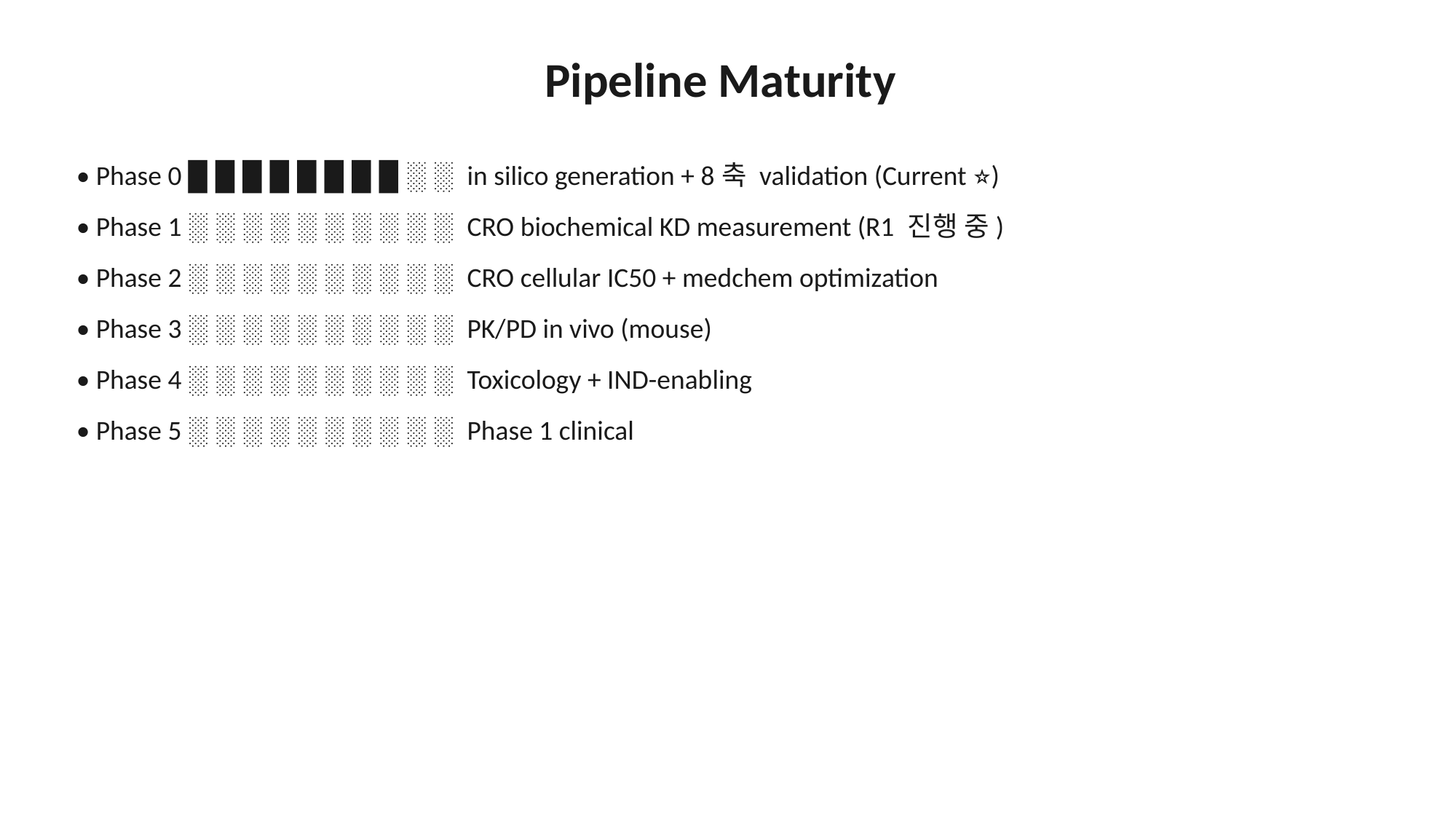

Pipeline Maturity
• Phase 0 ████████░░ in silico generation + 8축 validation (Current ⭐)
• Phase 1 ░░░░░░░░░░ CRO biochemical KD measurement (R1 진행 중)
• Phase 2 ░░░░░░░░░░ CRO cellular IC50 + medchem optimization
• Phase 3 ░░░░░░░░░░ PK/PD in vivo (mouse)
• Phase 4 ░░░░░░░░░░ Toxicology + IND-enabling
• Phase 5 ░░░░░░░░░░ Phase 1 clinical